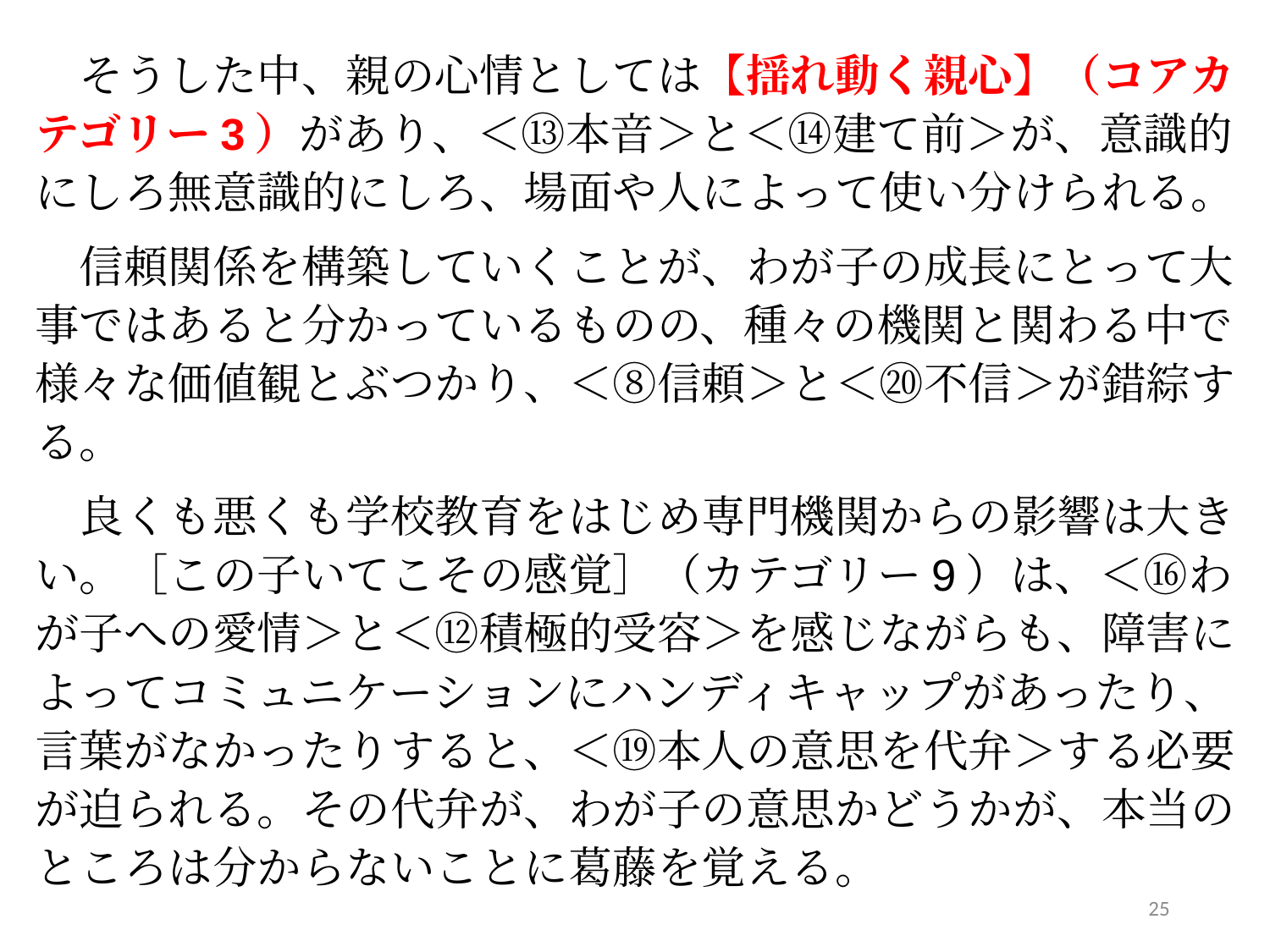

そうした中、親の心情としては【揺れ動く親心】（コアカテゴリー3）があり、＜⑬本音＞と＜⑭建て前＞が、意識的にしろ無意識的にしろ、場面や人によって使い分けられる。
　信頼関係を構築していくことが、わが子の成長にとって大事ではあると分かっているものの、種々の機関と関わる中で様々な価値観とぶつかり、＜⑧信頼＞と＜⑳不信＞が錯綜する。
　良くも悪くも学校教育をはじめ専門機関からの影響は大きい。［この子いてこその感覚］（カテゴリー9）は、＜⑯わが子への愛情＞と＜⑫積極的受容＞を感じながらも、障害によってコミュニケーションにハンディキャップがあったり、言葉がなかったりすると、＜⑲本人の意思を代弁＞する必要が迫られる。その代弁が、わが子の意思かどうかが、本当のところは分からないことに葛藤を覚える。
25